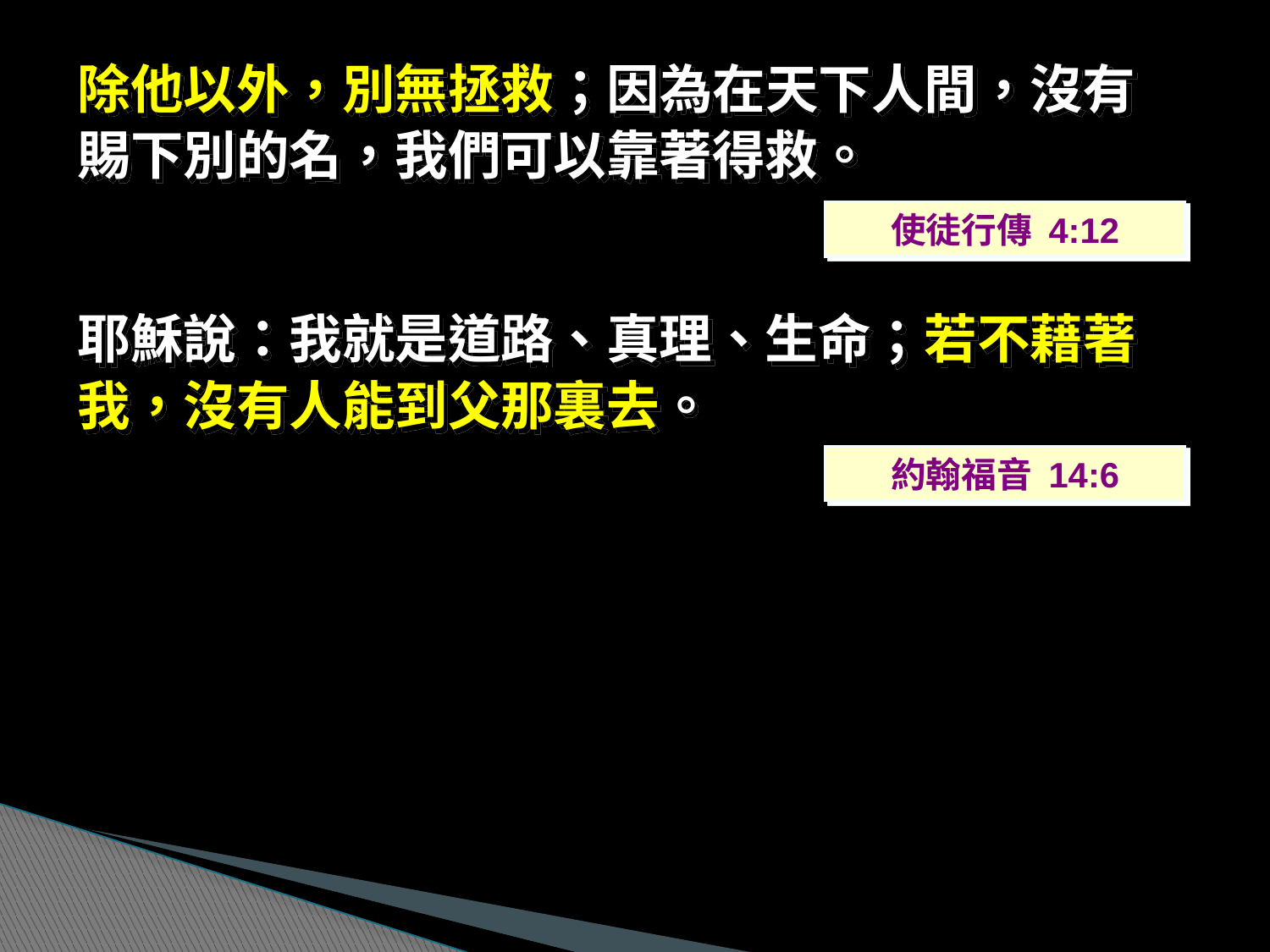

除他以外，別無拯救；因為在天下人間，沒有賜下別的名，我們可以靠著得救。
使徒行傳 4:12
耶穌說：我就是道路、真理、生命；若不藉著我，沒有人能到父那裏去。
約翰福音 14:6